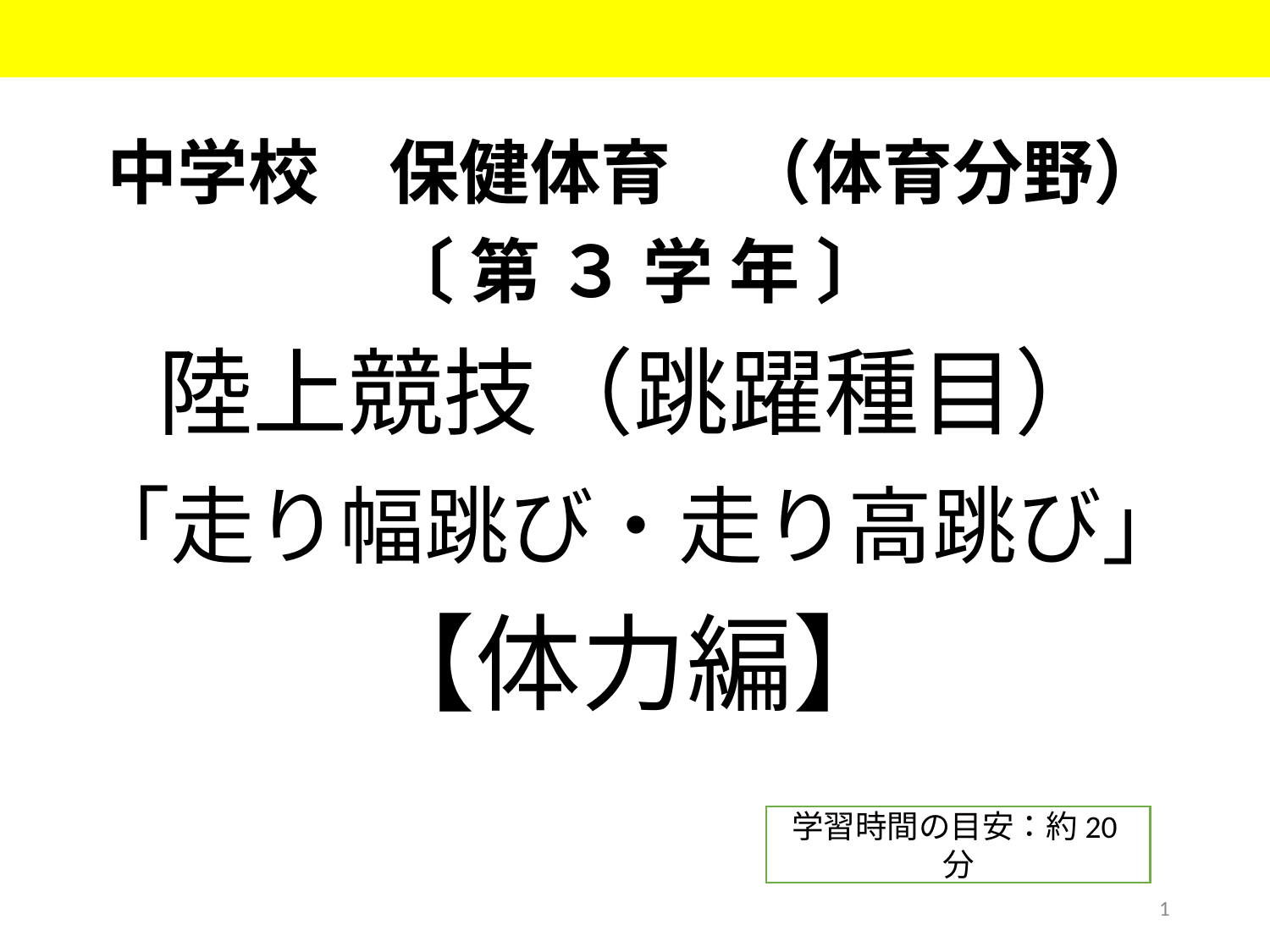

中学校　保健体育　（体育分野）
〔 第 ３ 学 年 〕
陸上競技（跳躍種目）
「走り幅跳び・走り高跳び」
【体力編】
学習時間の目安：約20分
1